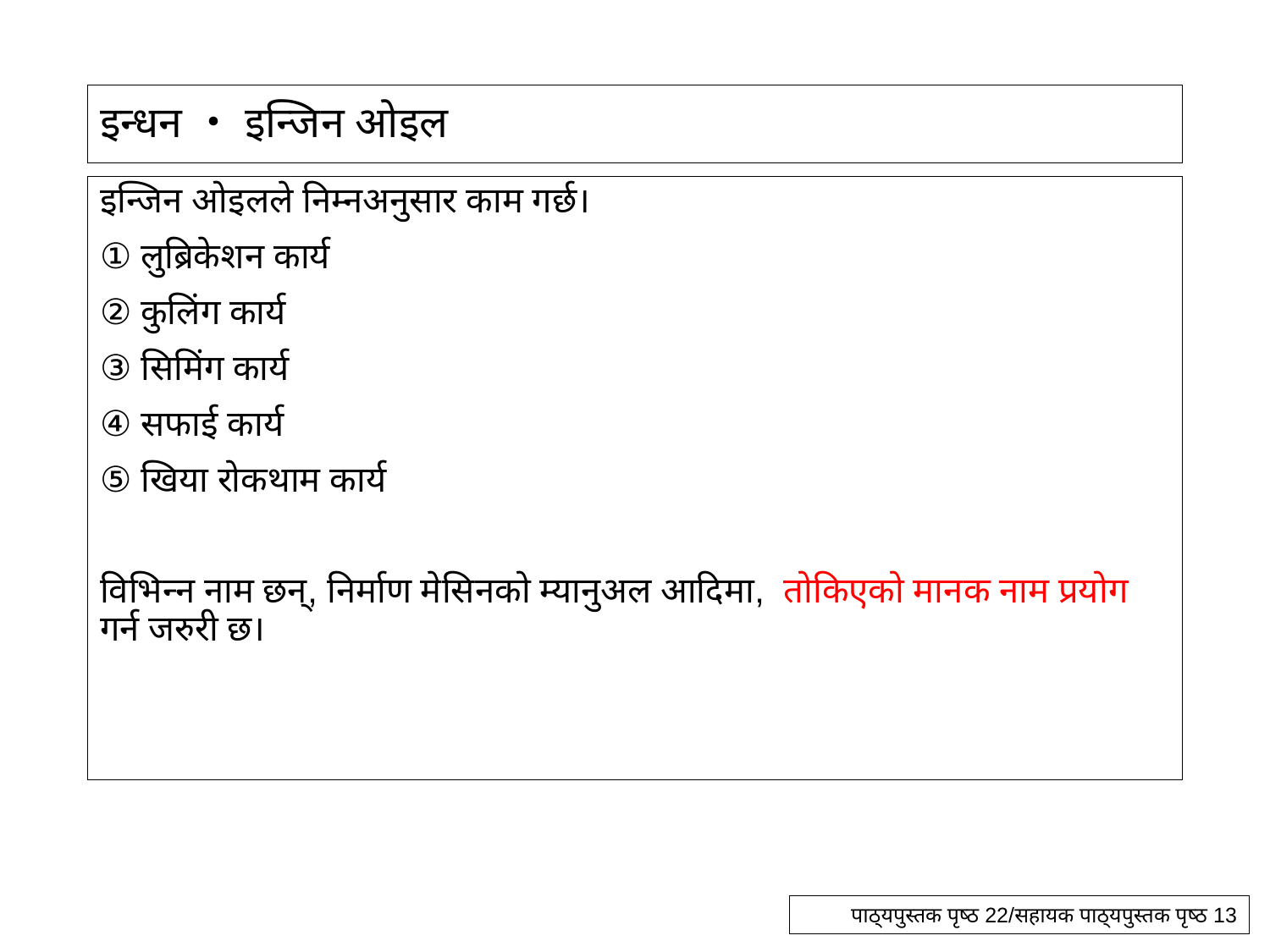

# इन्धन・इन्जिन ओइल
इन्जिन ओइलले निम्नअनुसार काम गर्छ।
① लुब्रिकेशन कार्य
② कुलिंग कार्य
③ सिमिंग कार्य
④ सफाई कार्य
⑤ खिया रोकथाम कार्य

विभिन्न नाम छन्, निर्माण मेसिनको म्यानुअल आदिमा,  तोकिएको मानक नाम प्रयोग  गर्न जरुरी छ।
पाठ्यपुस्तक पृष्ठ 22/सहायक पाठ्यपुस्तक पृष्ठ 13